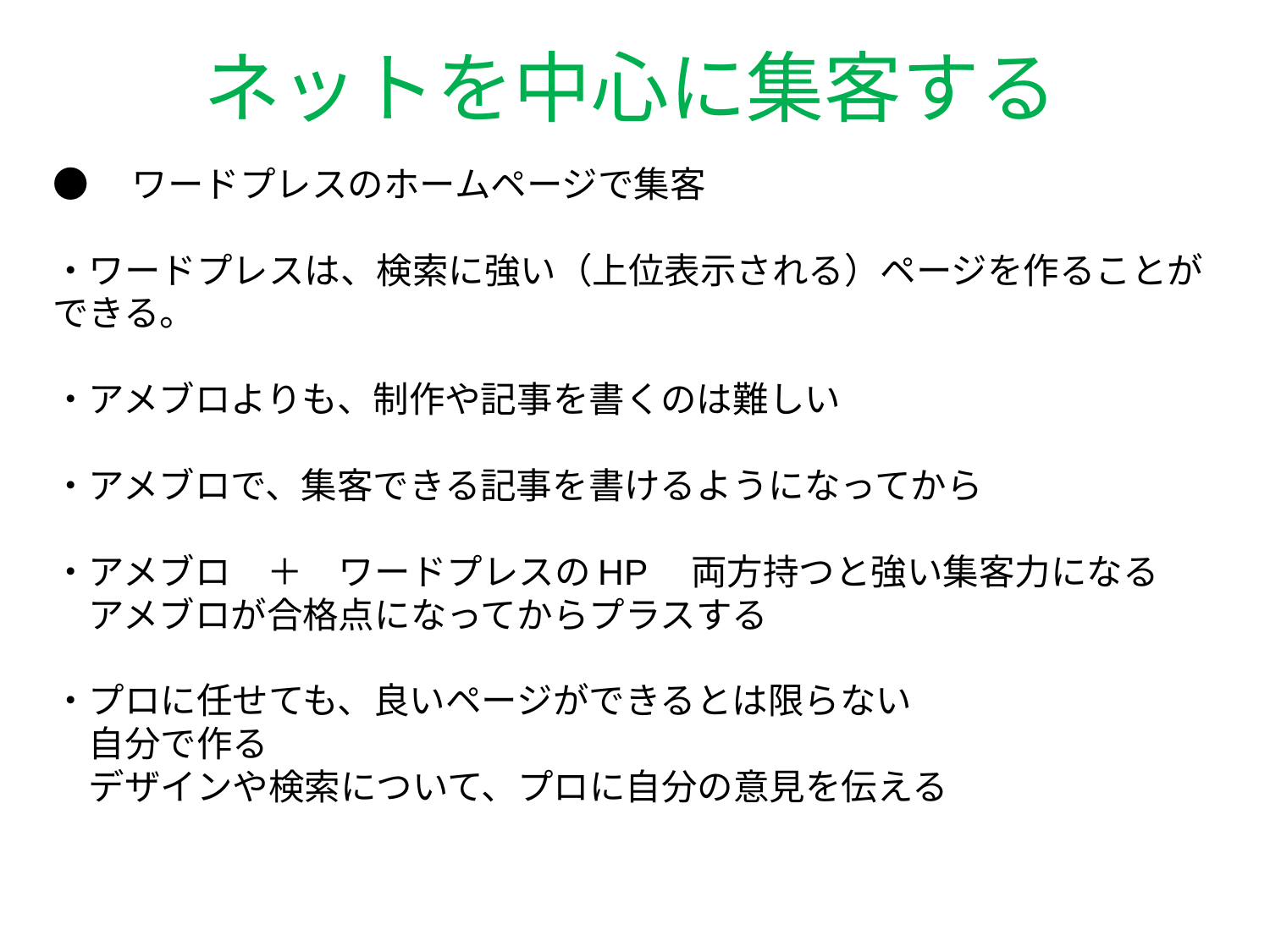

ネットを中心に集客する
# ●　ワードプレスのホームページで集客 ・ワードプレスは、検索に強い（上位表示される）ページを作ることができる。 ・アメブロよりも、制作や記事を書くのは難しい ・アメブロで、集客できる記事を書けるようになってから ・アメブロ　＋　ワードプレスのHP　両方持つと強い集客力になる 　アメブロが合格点になってからプラスする ・プロに任せても、良いページができるとは限らない 　自分で作る 　デザインや検索について、プロに自分の意見を伝える